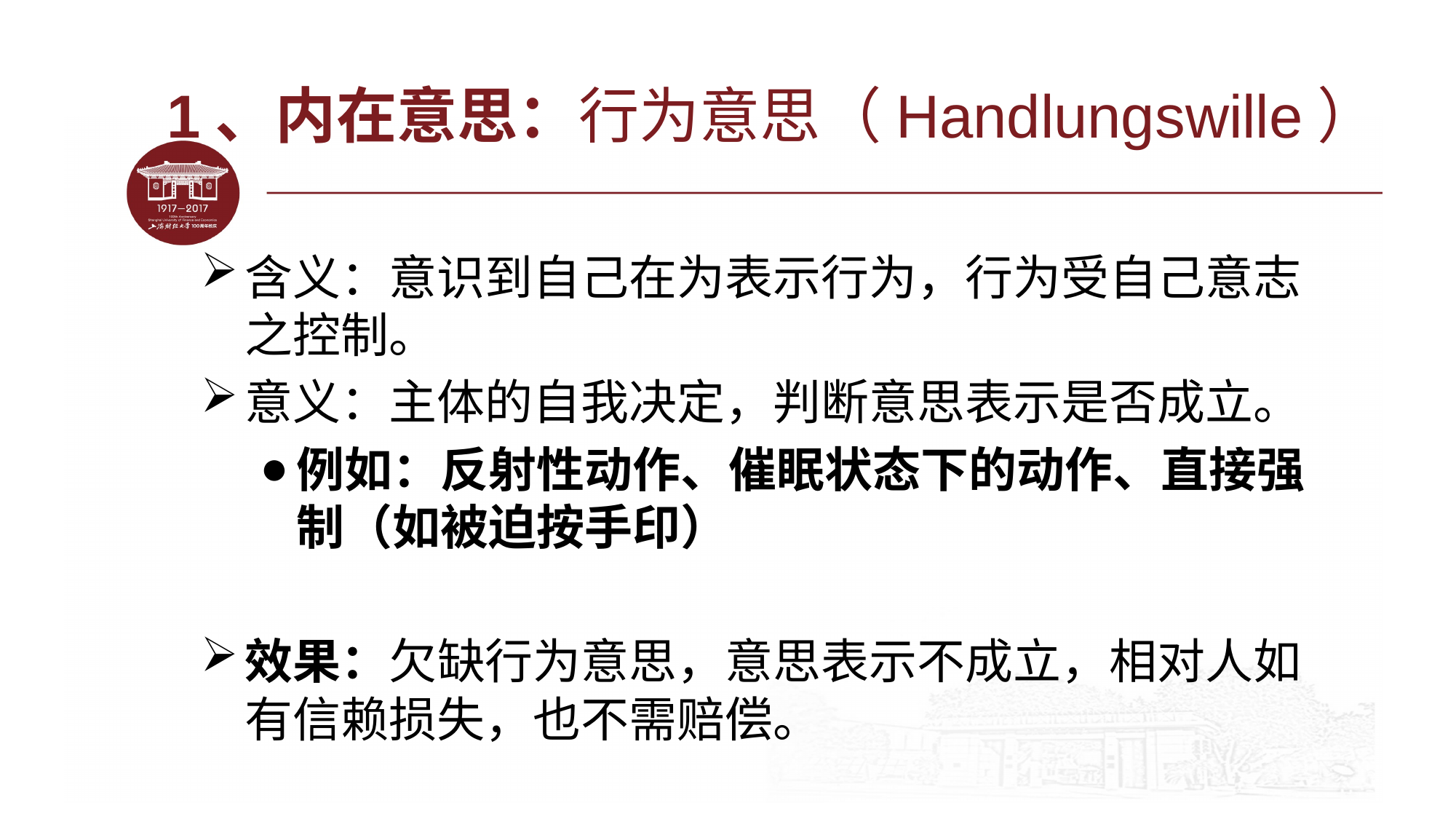

# 1、内在意思：行为意思（Handlungswille）
含义：意识到自己在为表示行为，行为受自己意志之控制。
意义：主体的自我决定，判断意思表示是否成立。
例如：反射性动作、催眠状态下的动作、直接强制（如被迫按手印）

效果：欠缺行为意思，意思表示不成立，相对人如有信赖损失，也不需赔偿。